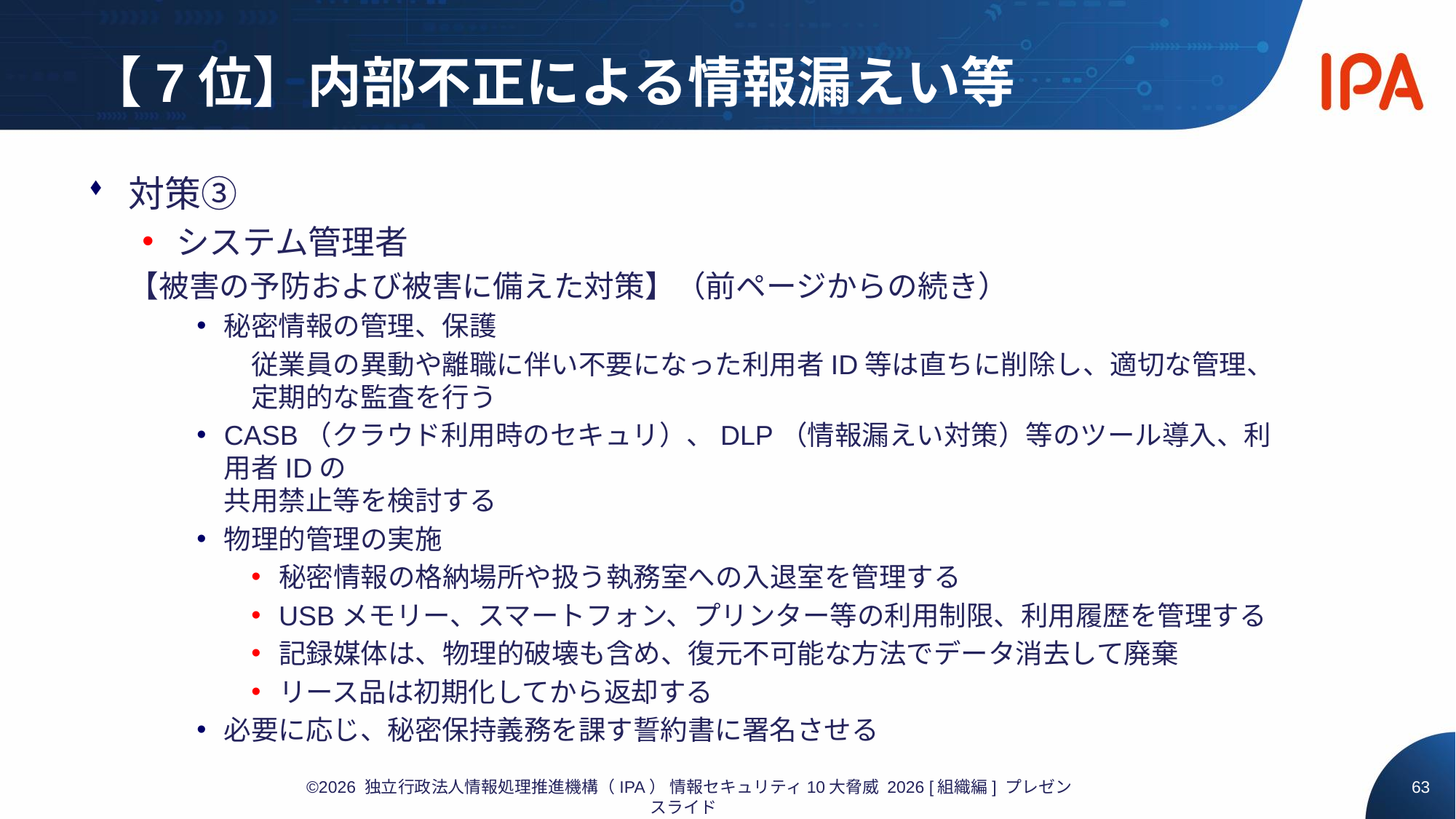

# 【7位】内部不正による情報漏えい等
対策③
システム管理者
【被害の予防および被害に備えた対策】（前ページからの続き）
秘密情報の管理、保護
　　従業員の異動や離職に伴い不要になった利用者ID等は直ちに削除し、適切な管理、
　　定期的な監査を行う
CASB（クラウド利用時のセキュリ）、DLP（情報漏えい対策）等のツール導入、利用者IDの
共用禁止等を検討する
物理的管理の実施
秘密情報の格納場所や扱う執務室への入退室を管理する
USBメモリー、スマートフォン、プリンター等の利用制限、利用履歴を管理する
記録媒体は、物理的破壊も含め、復元不可能な方法でデータ消去して廃棄
リース品は初期化してから返却する
必要に応じ、秘密保持義務を課す誓約書に署名させる

63
©2026 独立行政法人情報処理推進機構（IPA） 情報セキュリティ10大脅威 2026 [組織編] プレゼンスライド